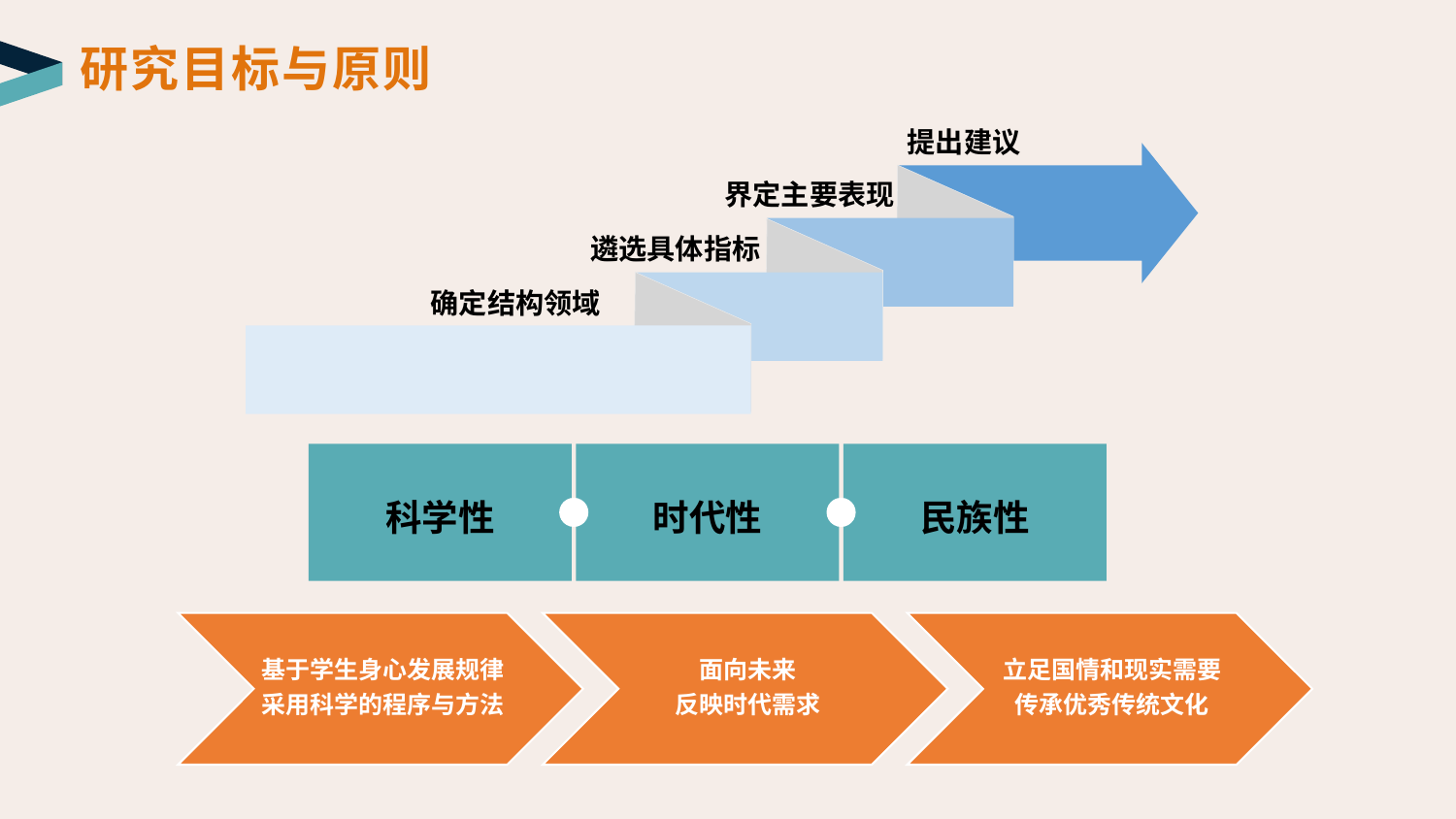

研究目标与原则

提出建议

界定主要表现

遴选具体指标

确定结构领域

科学性
时代性
民族性

基于学生身心发展规律
采用科学的程序与方法
面向未来
反映时代需求
立足国情和现实需要
传承优秀传统文化